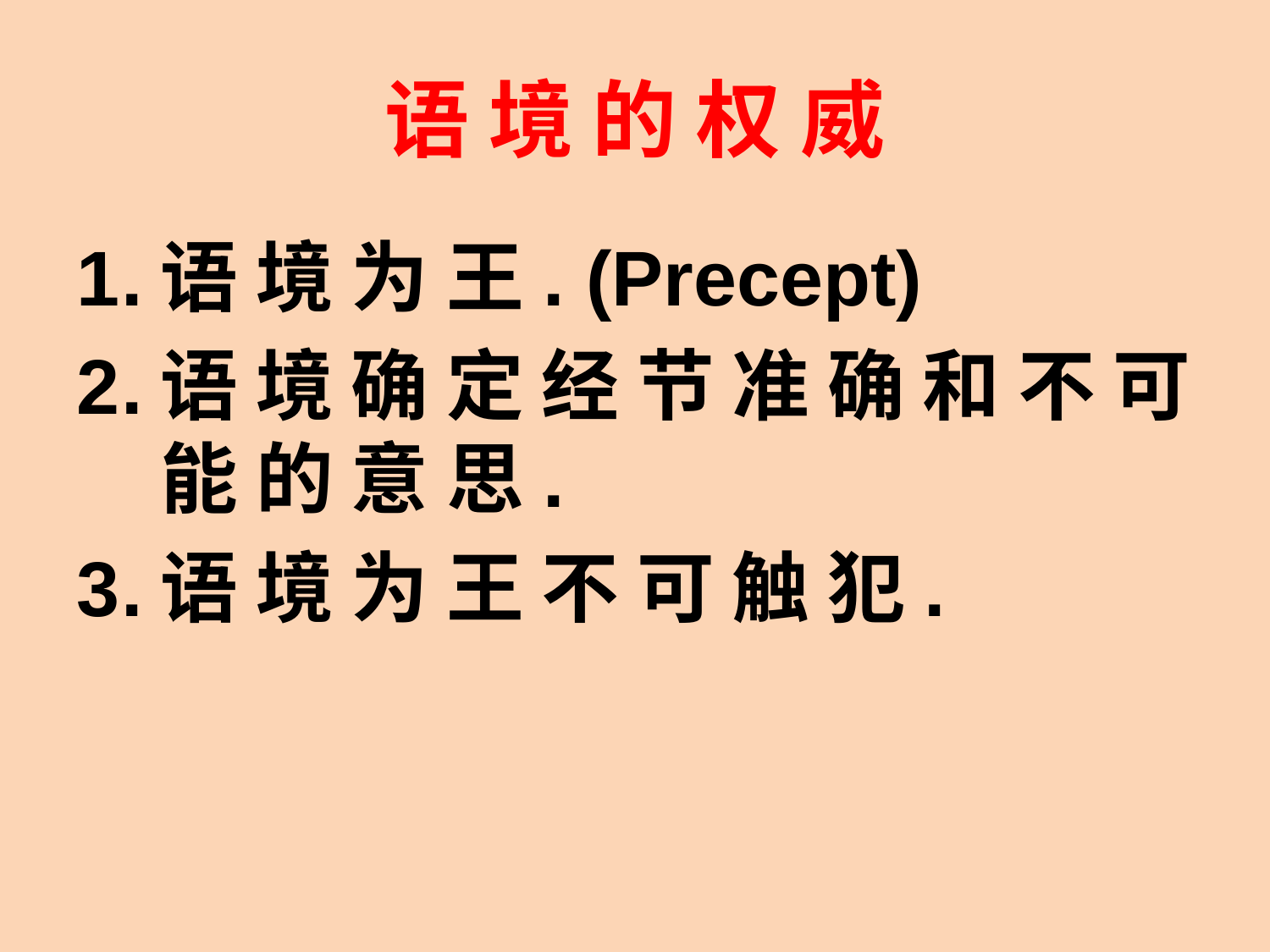

# 语 境 的 权 威
语 境 为 王. (Precept)
语 境 确 定 经 节 准 确 和 不 可 能 的 意 思.
语 境 为 王 不 可 触 犯.